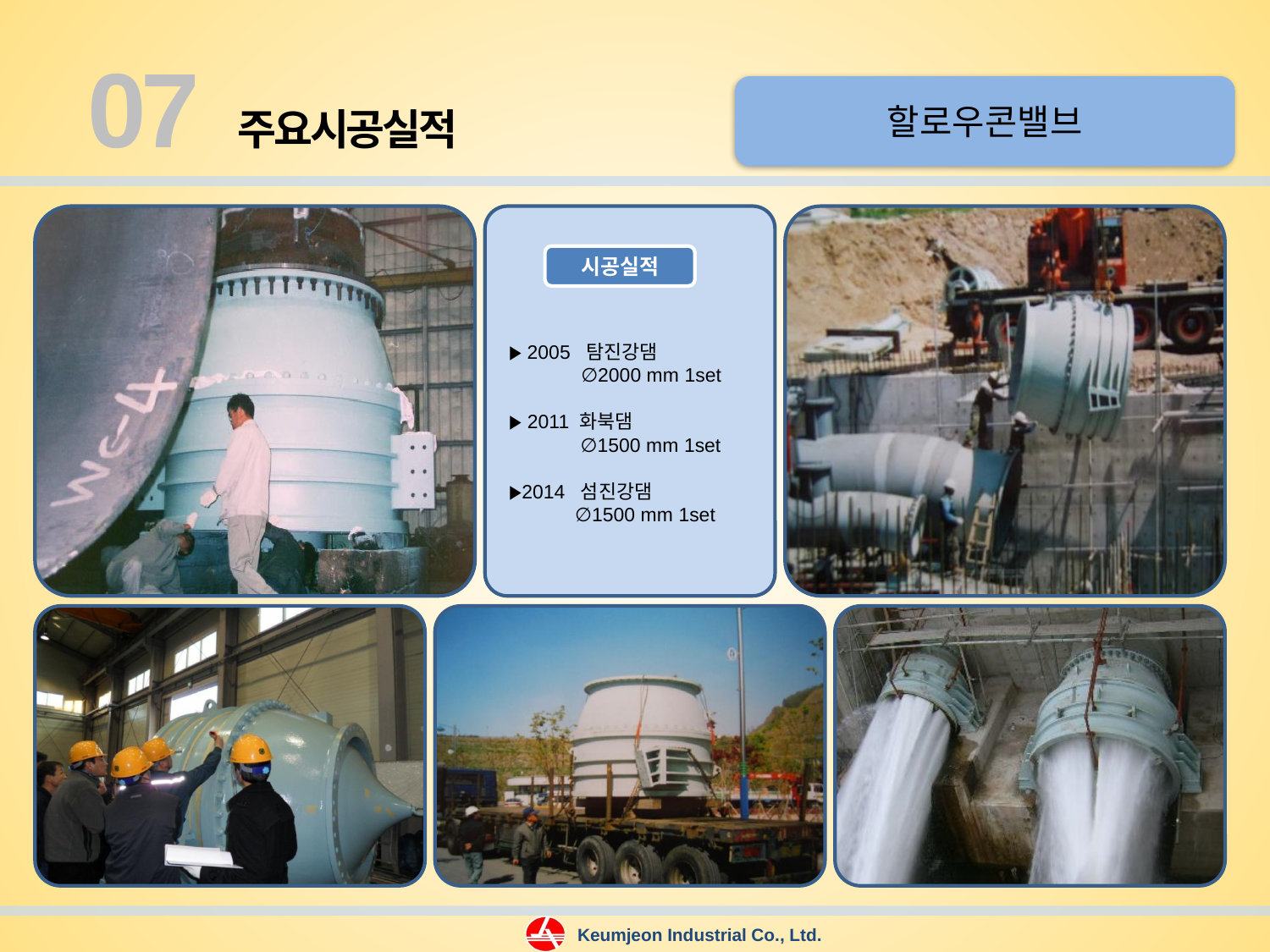

07
할로우콘밸브
주요시공실적

 ▶ 2005  탐진강댐
              ∅2000 mm 1set

▶ 2011 화북댐
             ∅1500 mm 1set

▶2014  섬진강댐
            ∅1500 mm 1set

시공실적

Keumjeon Industrial Co., Ltd.